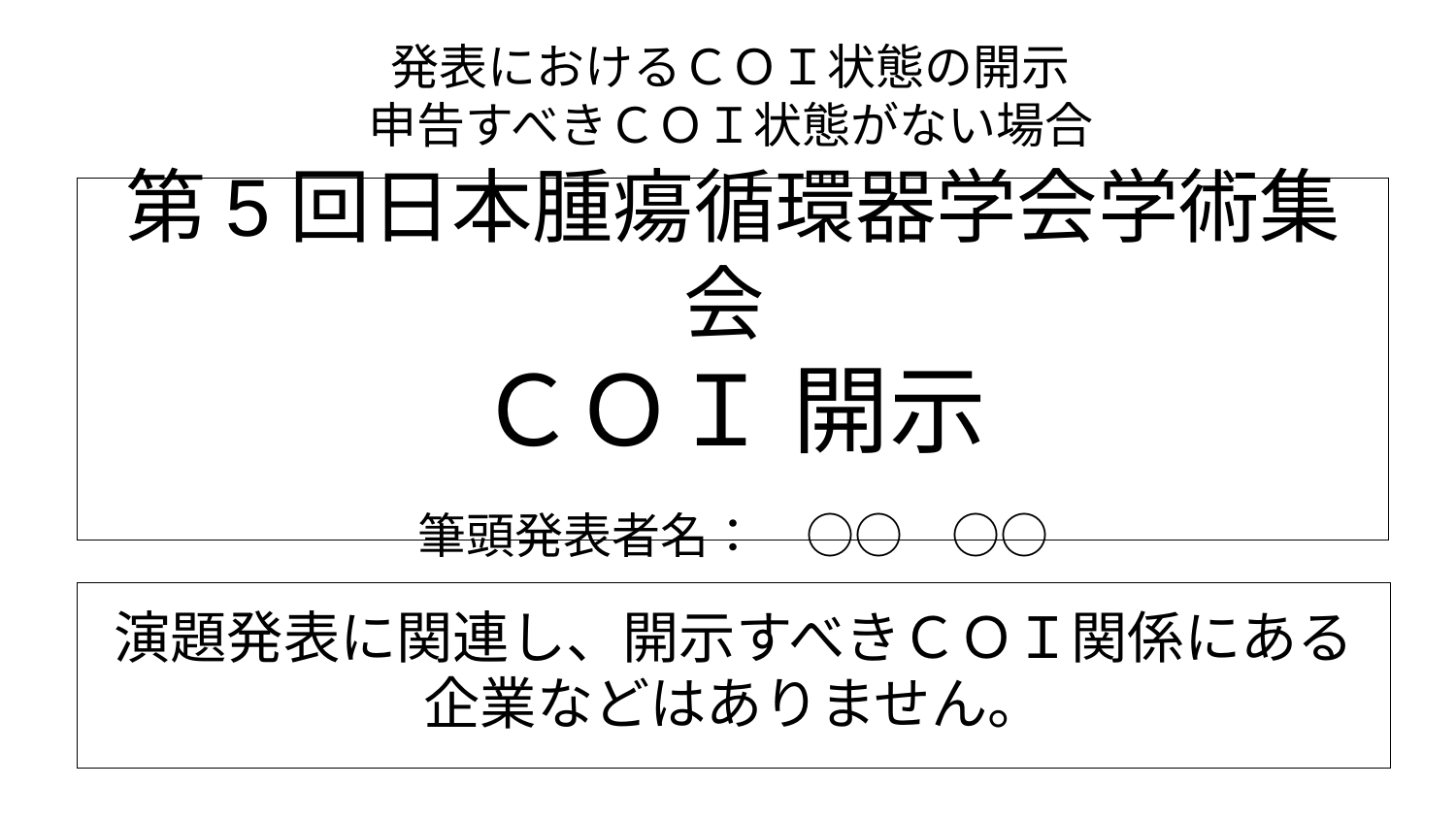

発表におけるＣＯＩ状態の開示
申告すべきＣＯＩ状態がない場合
# 第5回日本腫瘍循環器学会学術集会 ＣＯＩ 開示 　 筆頭発表者名：　○○　○○
演題発表に関連し、開示すべきＣＯＩ関係にある
企業などはありません。